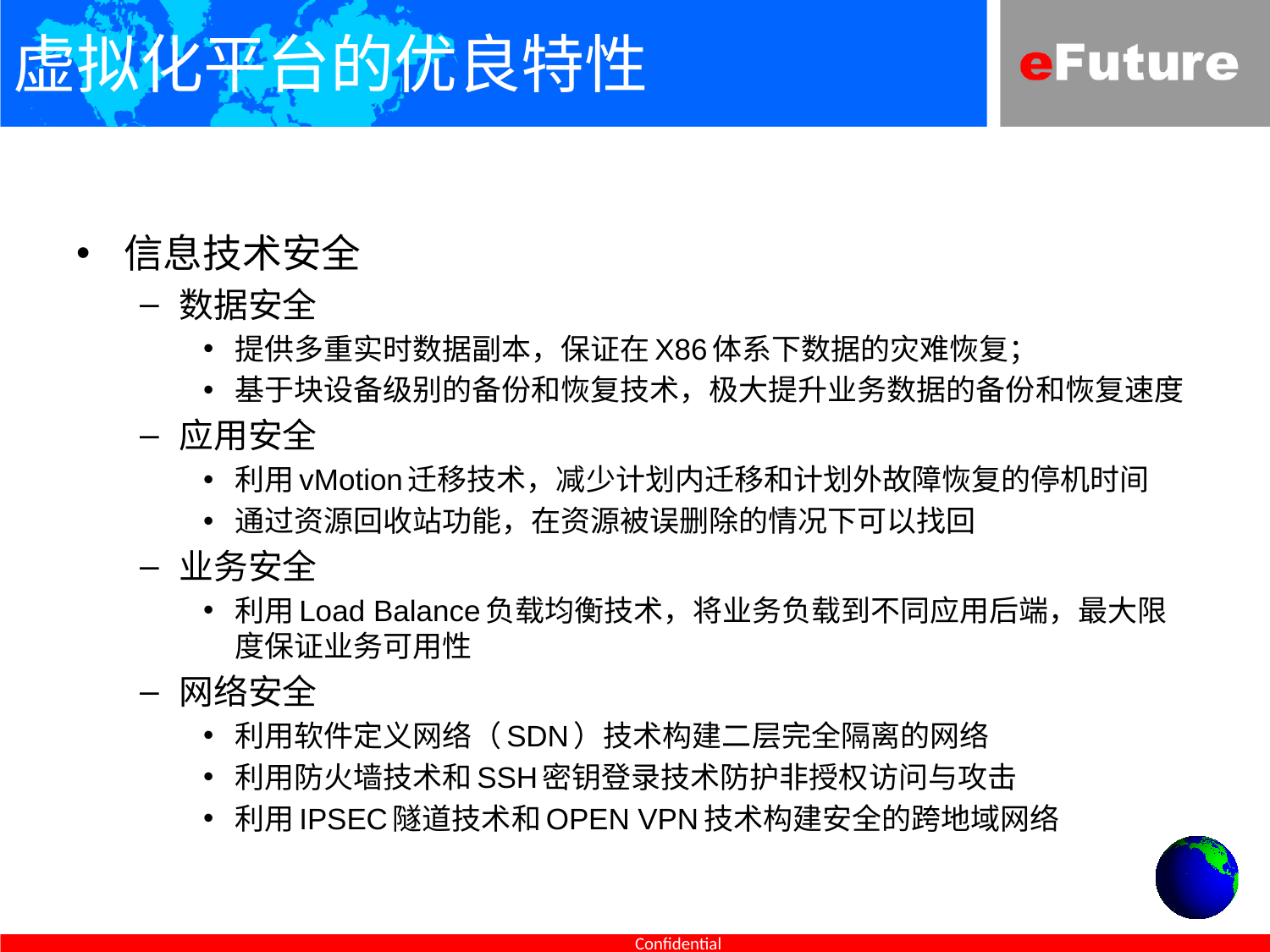

# 虚拟化平台的优良特性
信息技术安全
数据安全
提供多重实时数据副本，保证在X86体系下数据的灾难恢复；
基于块设备级别的备份和恢复技术，极大提升业务数据的备份和恢复速度
应用安全
利用vMotion迁移技术，减少计划内迁移和计划外故障恢复的停机时间
通过资源回收站功能，在资源被误删除的情况下可以找回
业务安全
利用Load Balance负载均衡技术，将业务负载到不同应用后端，最大限度保证业务可用性
网络安全
利用软件定义网络（SDN）技术构建二层完全隔离的网络
利用防火墙技术和SSH密钥登录技术防护非授权访问与攻击
利用IPSEC隧道技术和OPEN VPN技术构建安全的跨地域网络